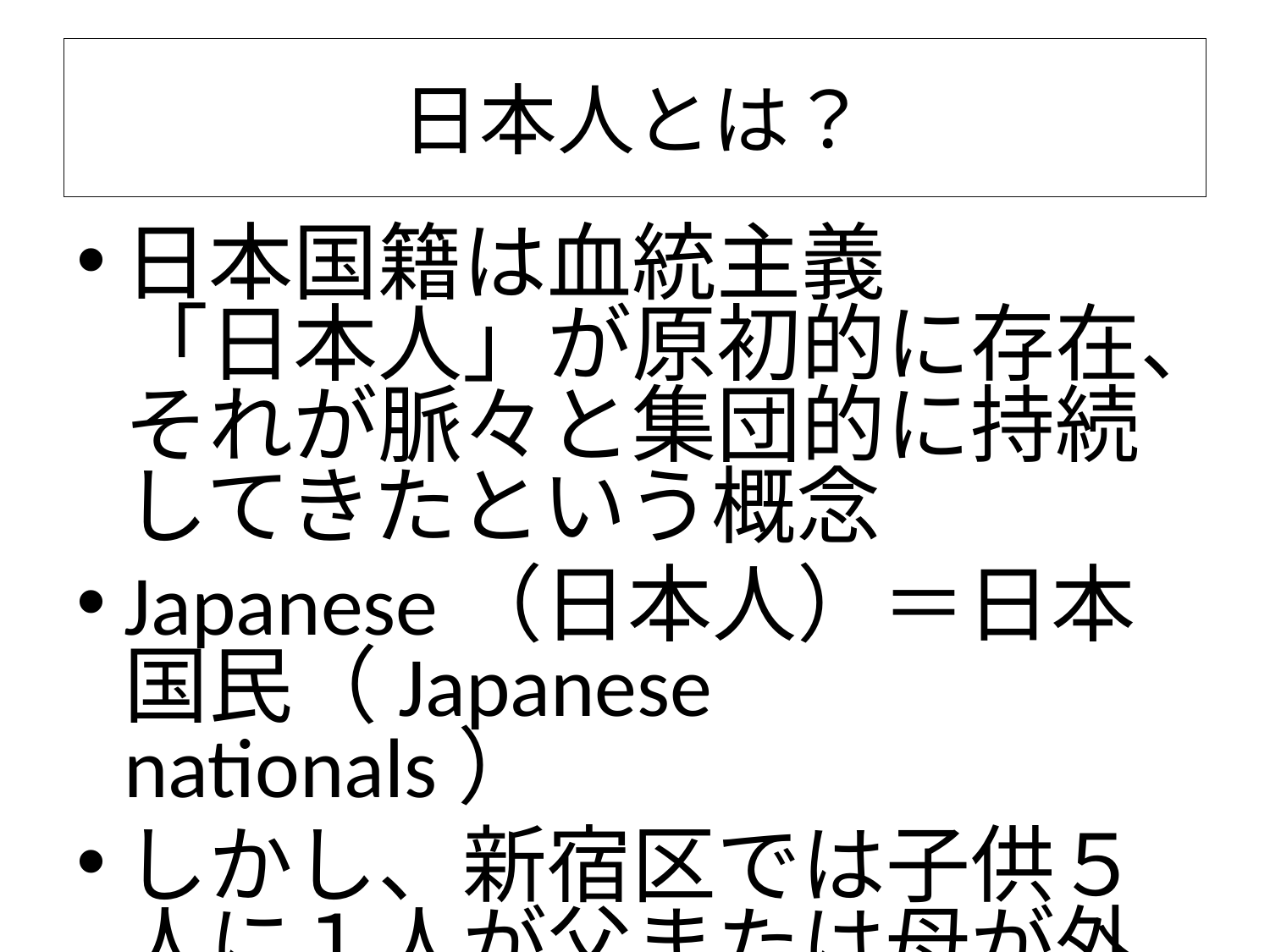

# 日本人とは？
日本国籍は血統主義　　　「日本人」が原初的に存在、それが脈々と集団的に持続してきたという概念
Japanese（日本人）＝日本国民（Japanese　nationals）
しかし、新宿区では子供５人に１人が父または母が外国人